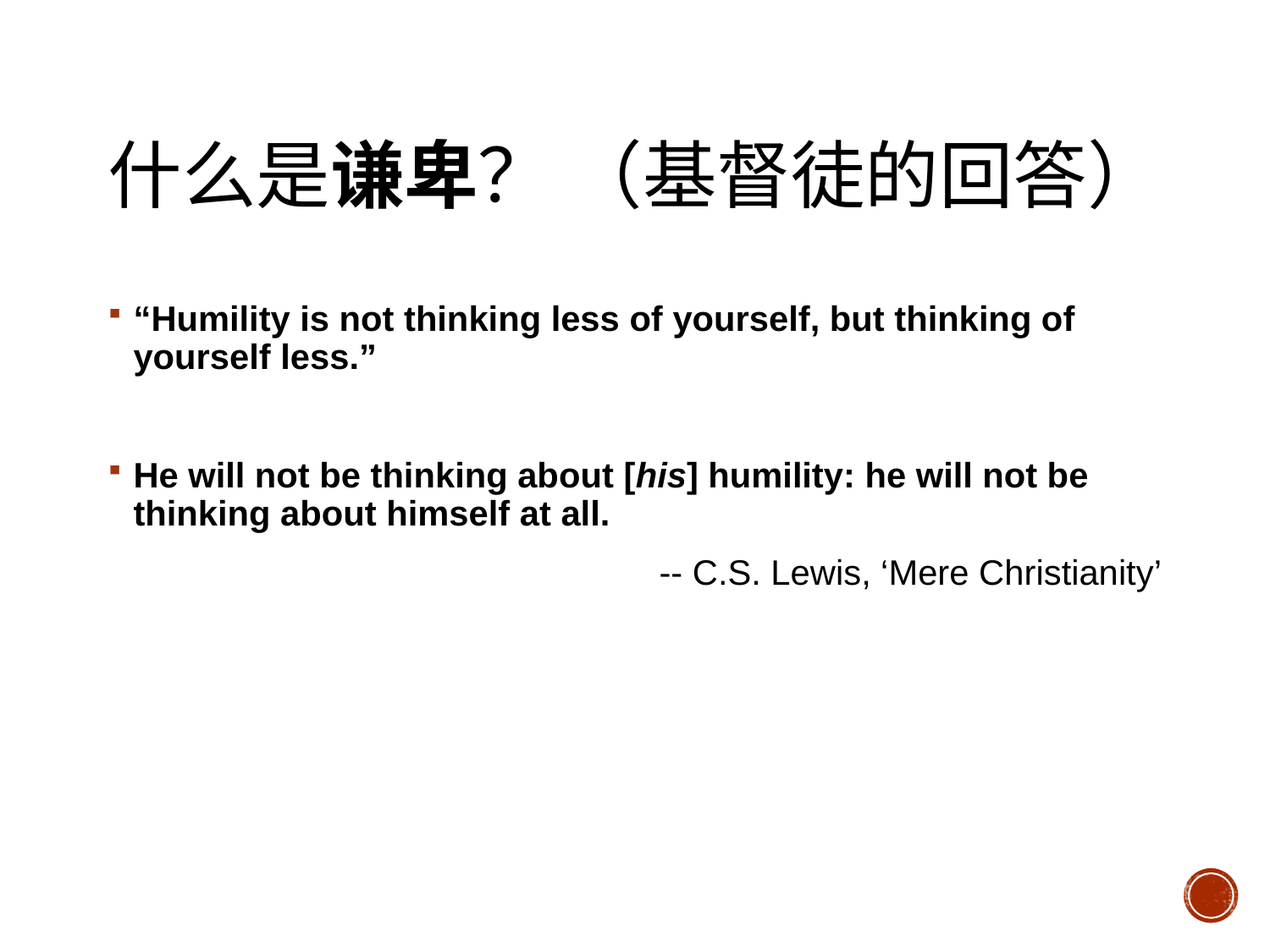

# 什么是谦卑？ （基督徒的回答）
“Humility is not thinking less of yourself, but thinking of yourself less.”

He will not be thinking about [his] humility: he will not be thinking about himself at all.
-- C.S. Lewis, ‘Mere Christianity’